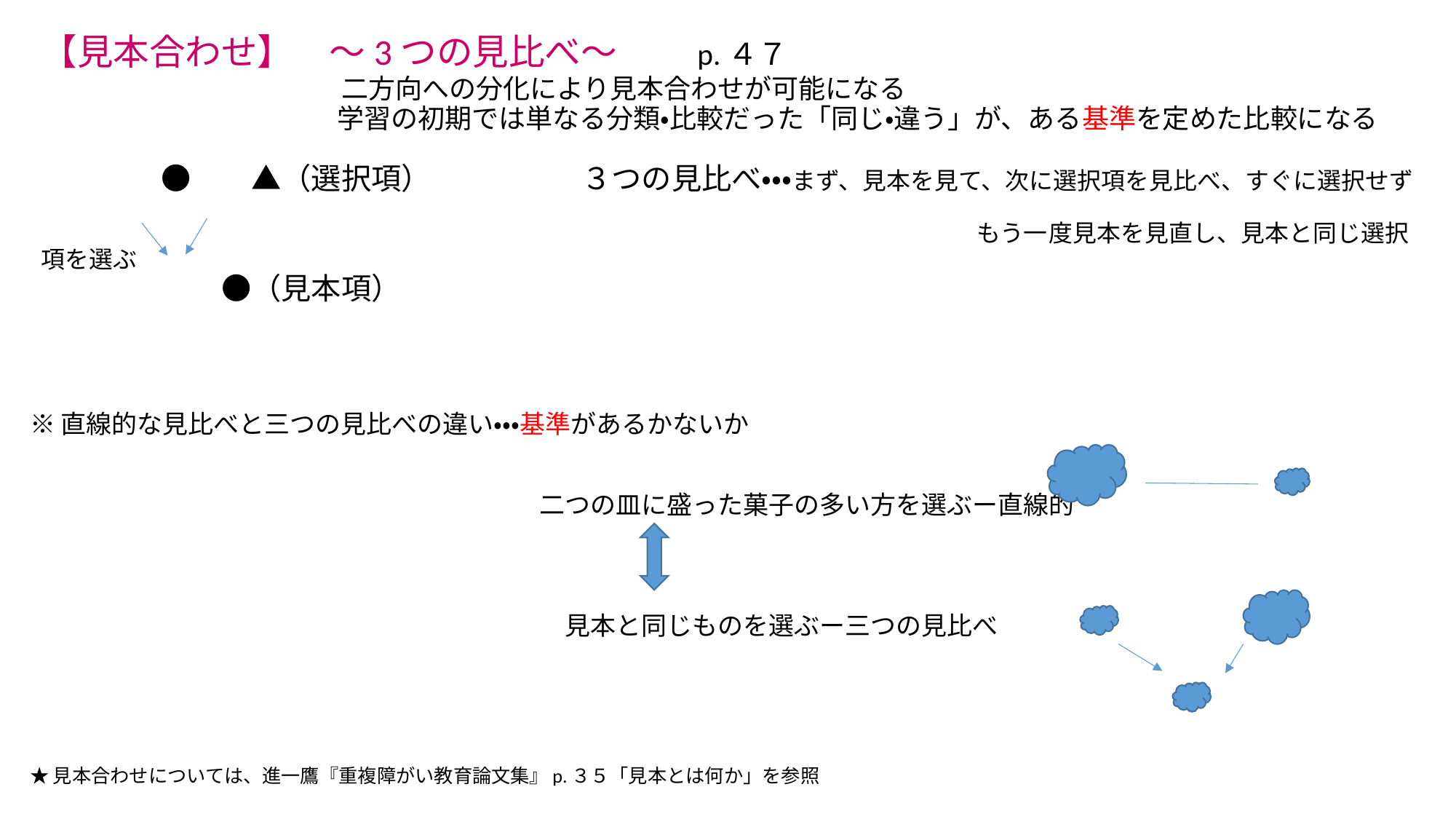

# 【見本合わせ】　～3つの見比べ～　　p.４７ 　　　　　　　　　　二方向への分化により見本合わせが可能になる 　　　　　　　　　　　学習の初期では単なる分類・比較だった「同じ・違う」が、ある基準を定めた比較になる 　　　　●　　▲（選択項）　　　　　３つの見比べ・・・まず、見本を見て、次に選択項を見比べ、すぐに選択せず 　　　　　　　　　　　　　　　　　　　　　　　　　　　　　　　 　　　　　　　　　　　　　　　　　　　　　　　　　　　　　　　　　　　　　　　もう一度見本を見直し、見本と同じ選択項を選ぶ 　　　　　　●（見本項）
※直線的な見比べと三つの見比べの違い・・・基準があるかないか

　　　　　　　　　　　　　　　　　　　　二つの皿に盛った菓子の多い方を選ぶー直線的

　　　　　　　　　　　　　　　　　　　　　見本と同じものを選ぶー三つの見比べ

★見本合わせについては、進一鷹『重複障がい教育論文集』p.３５「見本とは何か」を参照